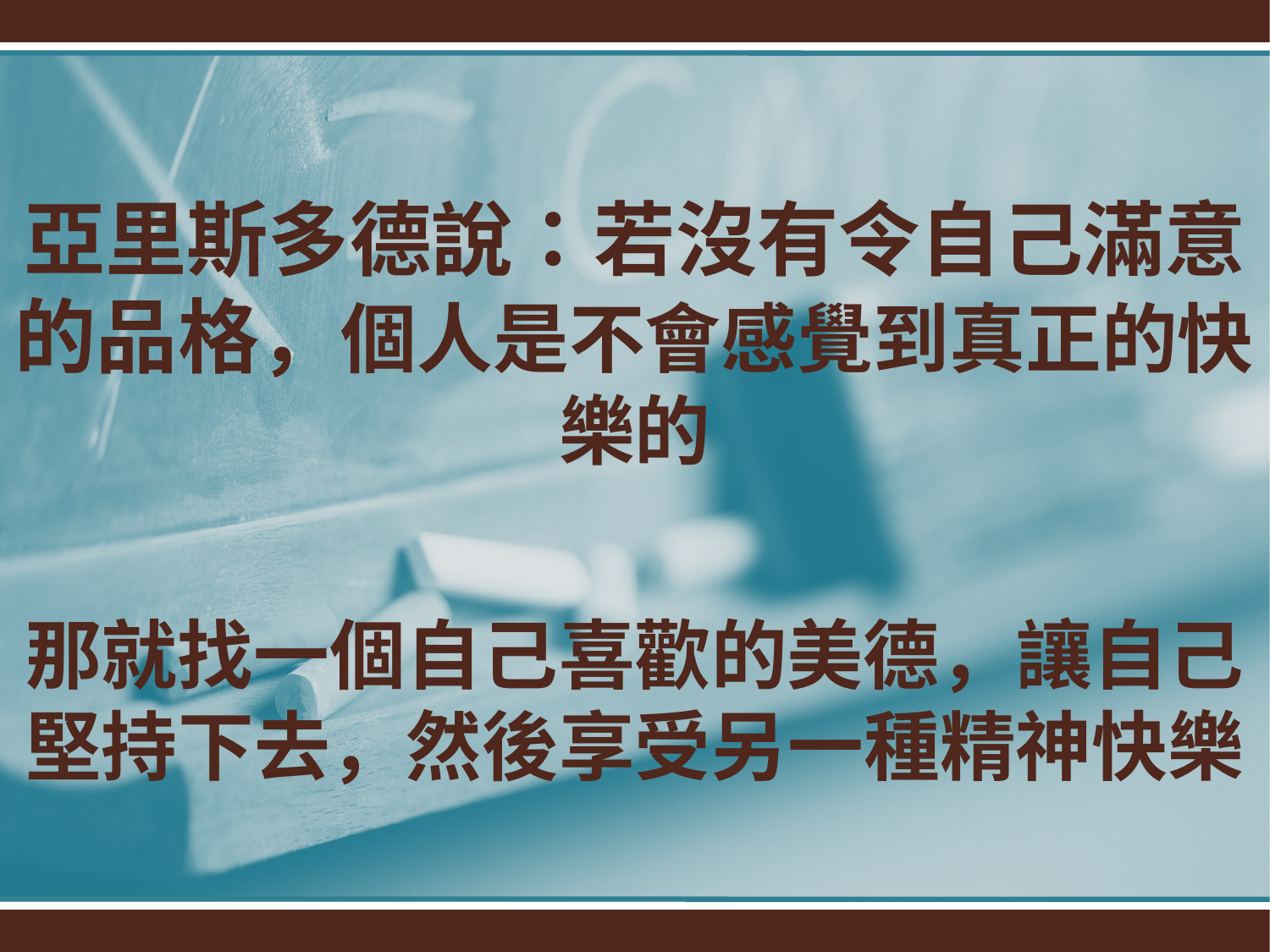

亞里斯多德說：若沒有令自己滿意的品格，個人是不會感覺到真正的快樂的

那就找一個自己喜歡的美德，讓自己堅持下去，然後享受另一種精神快樂